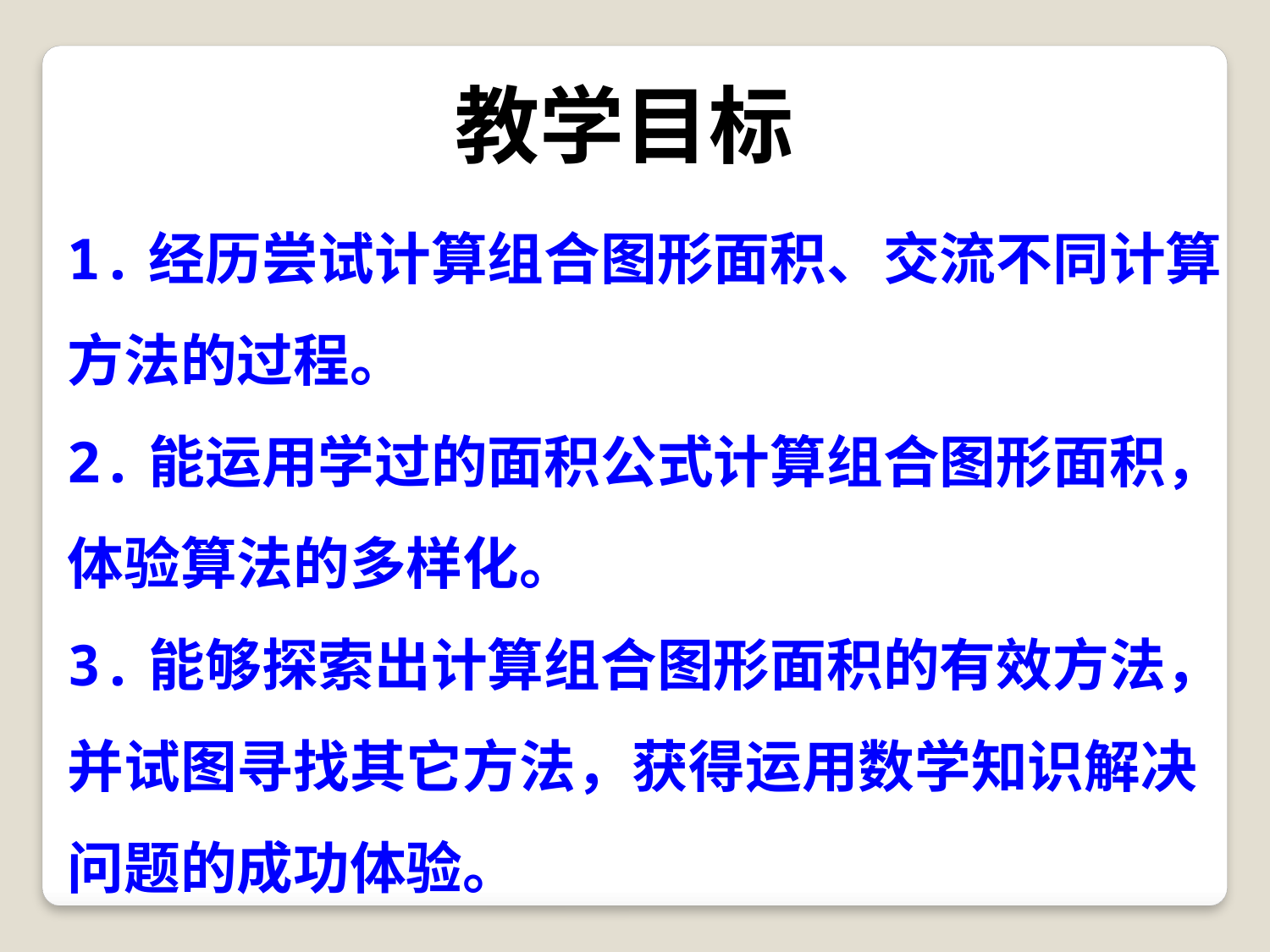

教学目标
1.经历尝试计算组合图形面积、交流不同计算方法的过程。
2.能运用学过的面积公式计算组合图形面积，体验算法的多样化。
3.能够探索出计算组合图形面积的有效方法，并试图寻找其它方法，获得运用数学知识解决问题的成功体验。